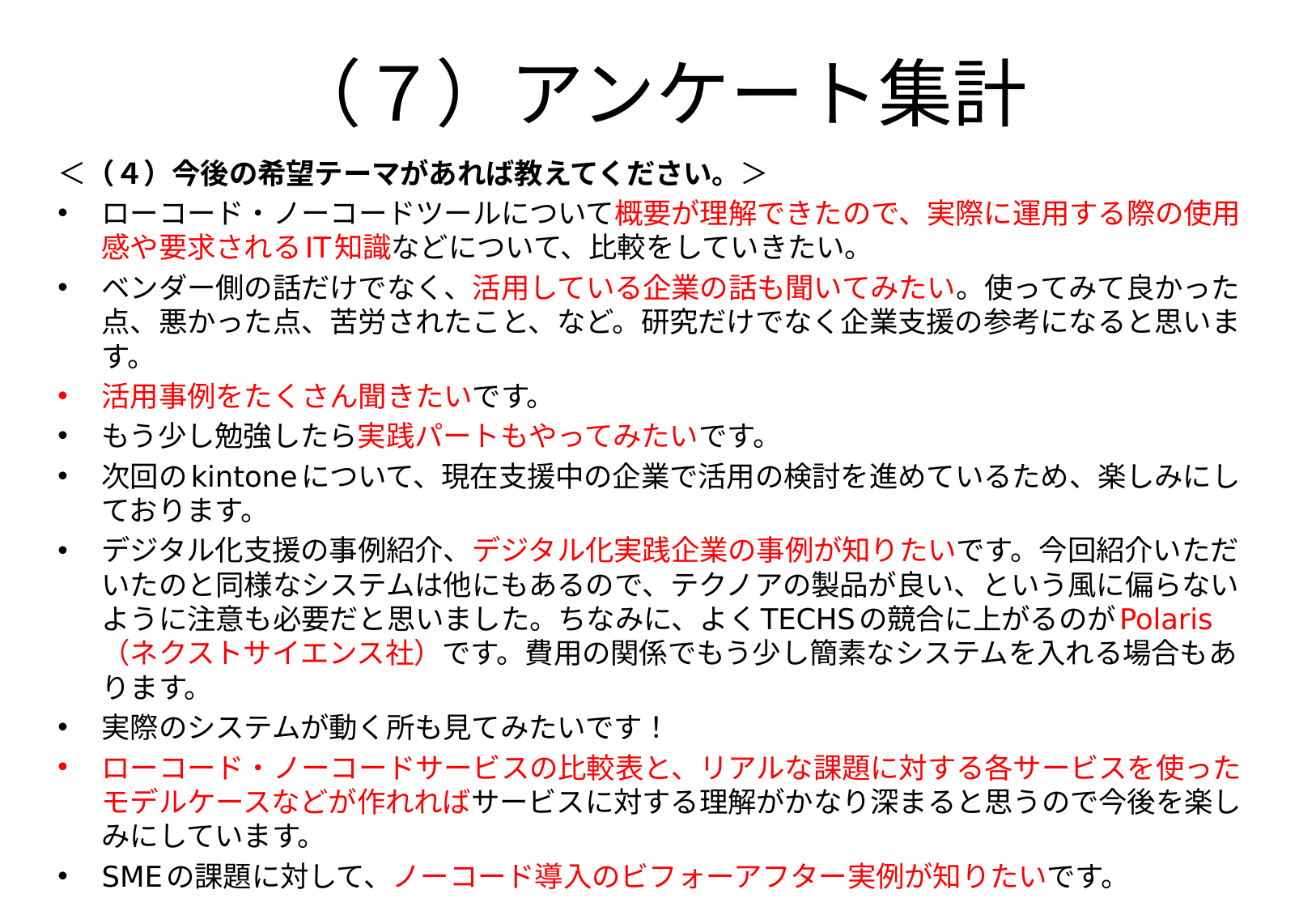

# （７）アンケート集計
＜（４）今後の希望テーマがあれば教えてください。＞
ローコード・ノーコードツールについて概要が理解できたので、実際に運用する際の使用感や要求されるIT知識などについて、比較をしていきたい。
ベンダー側の話だけでなく、活用している企業の話も聞いてみたい。使ってみて良かった点、悪かった点、苦労されたこと、など。研究だけでなく企業支援の参考になると思います。
活用事例をたくさん聞きたいです。
もう少し勉強したら実践パートもやってみたいです。
次回のkintoneについて、現在支援中の企業で活用の検討を進めているため、楽しみにしております。
デジタル化支援の事例紹介、デジタル化実践企業の事例が知りたいです。今回紹介いただいたのと同様なシステムは他にもあるので、テクノアの製品が良い、という風に偏らないように注意も必要だと思いました。ちなみに、よくTECHSの競合に上がるのがPolaris（ネクストサイエンス社）です。費用の関係でもう少し簡素なシステムを入れる場合もあります。
実際のシステムが動く所も見てみたいです！
ローコード・ノーコードサービスの比較表と、リアルな課題に対する各サービスを使ったモデルケースなどが作れればサービスに対する理解がかなり深まると思うので今後を楽しみにしています。
SMEの課題に対して、ノーコード導入のビフォーアフター実例が知りたいです。